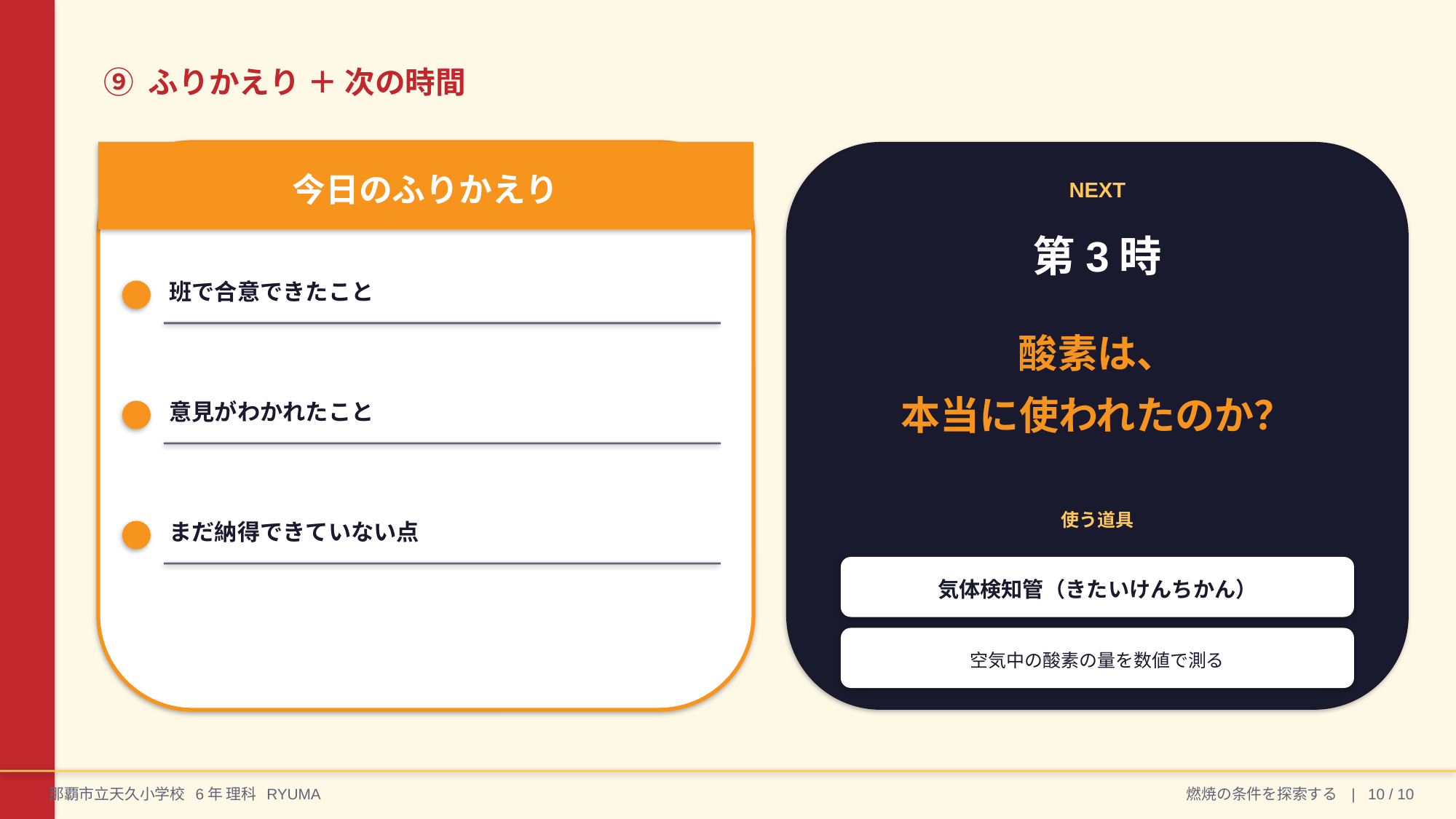

⑨ ふりかえり ＋ 次の時間

今日のふりかえり

NEXT
第3時
班で合意できたこと

酸素は、
本当に使われたのか？

意見がわかれたこと

まだ納得できていない点
使う道具

気体検知管（きたいけんちかん）

空気中の酸素の量を数値で測る

那覇市立天久小学校  6年 理科  RYUMA
燃焼の条件を探索する   |   10 / 10